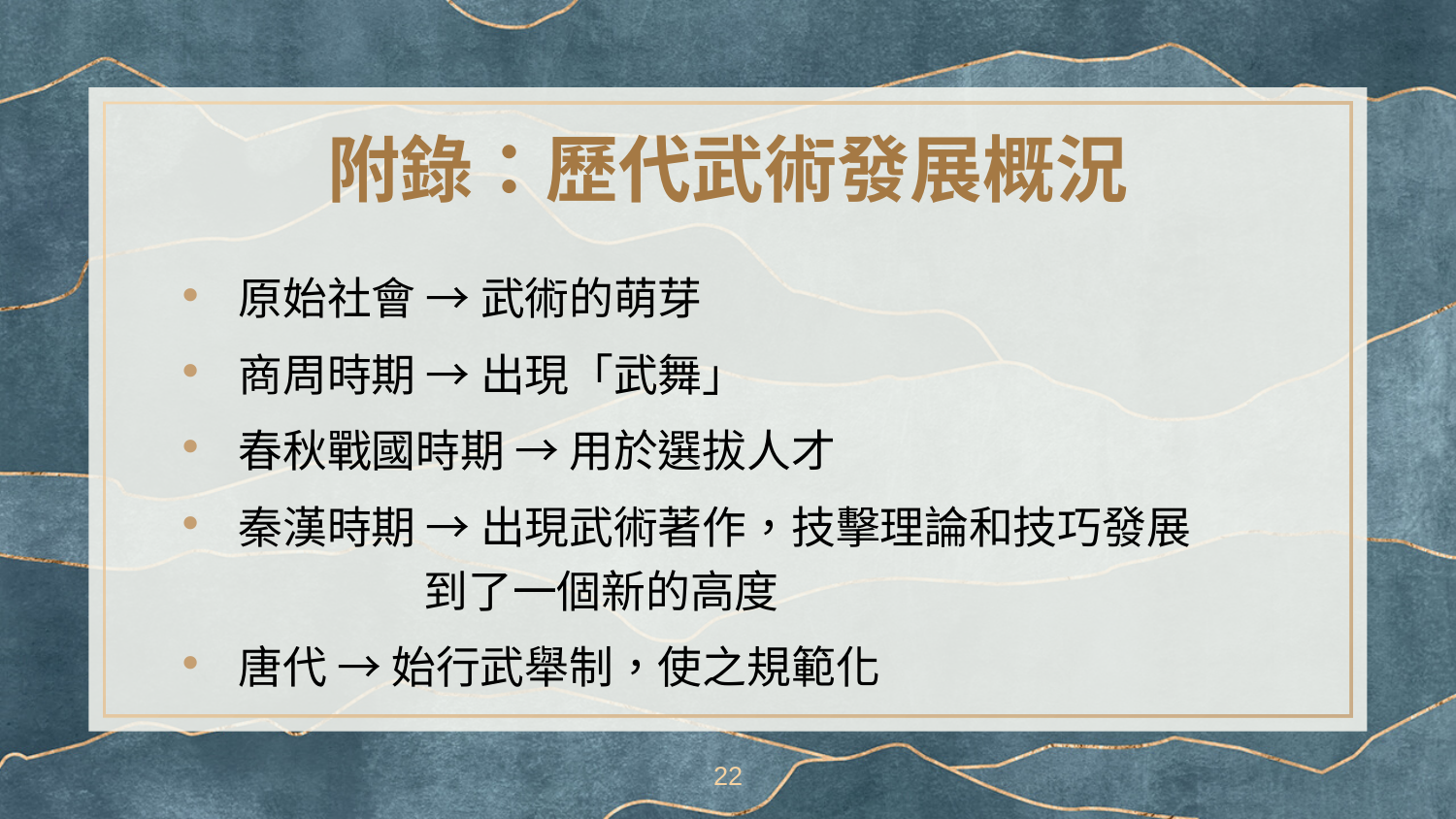

# 附錄：歷代武術發展概況
原始社會 → 武術的萌芽
商周時期 → 出現「武舞」
春秋戰國時期 → 用於選拔人才
秦漢時期 → 出現武術著作，技擊理論和技巧發展		    到了一個新的高度
唐代 → 始行武舉制，使之規範化
22